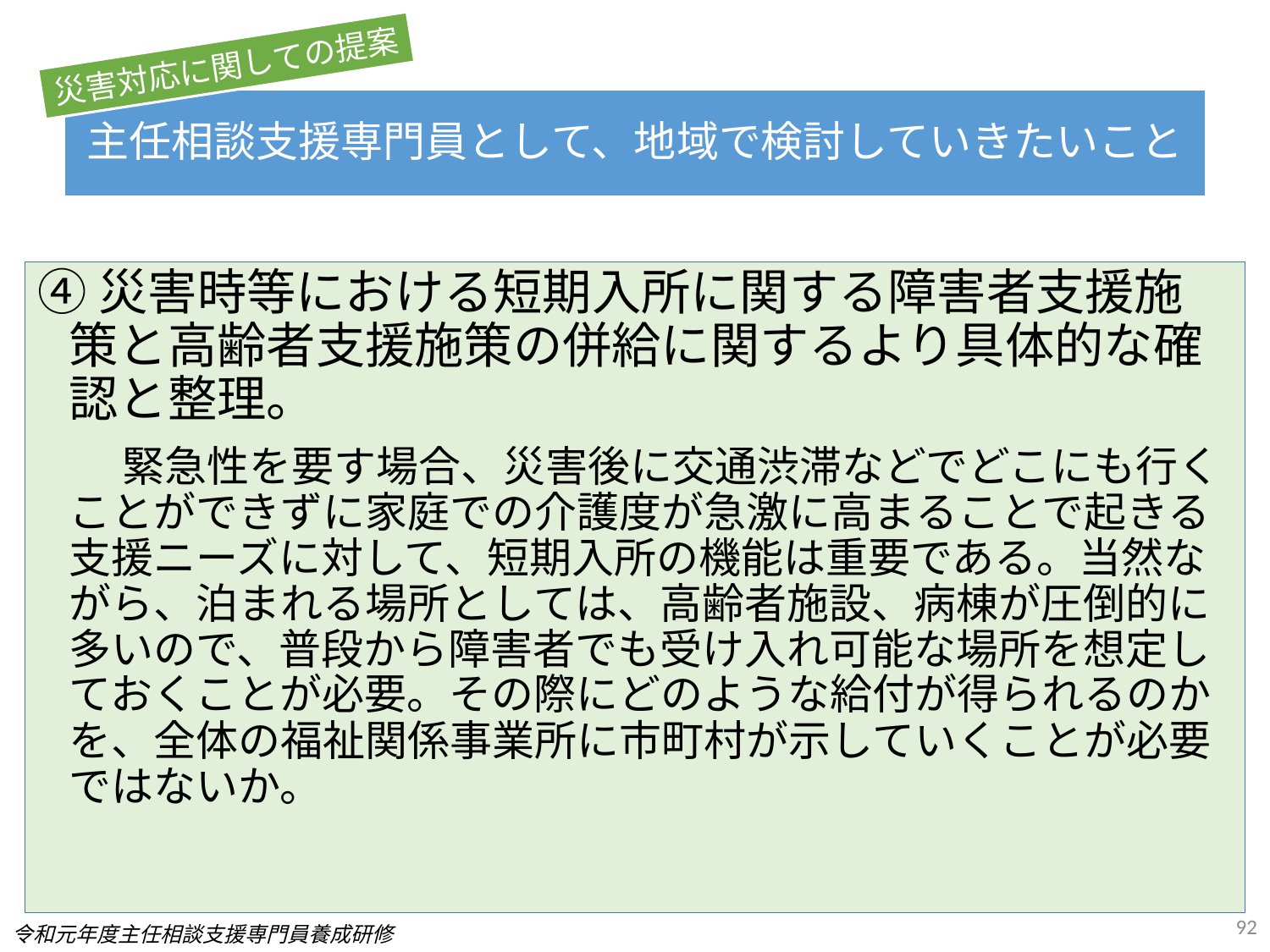

災害対応に関しての提案
# 主任相談支援専門員として、地域で検討していきたいこと
④災害時等における短期入所に関する障害者支援施策と高齢者支援施策の併給に関するより具体的な確認と整理。
　　緊急性を要す場合、災害後に交通渋滞などでどこにも行くことができずに家庭での介護度が急激に高まることで起きる支援ニーズに対して、短期入所の機能は重要である。当然ながら、泊まれる場所としては、高齢者施設、病棟が圧倒的に多いので、普段から障害者でも受け入れ可能な場所を想定しておくことが必要。その際にどのような給付が得られるのかを、全体の福祉関係事業所に市町村が示していくことが必要ではないか。

92
令和元年度主任相談支援専門員養成研修